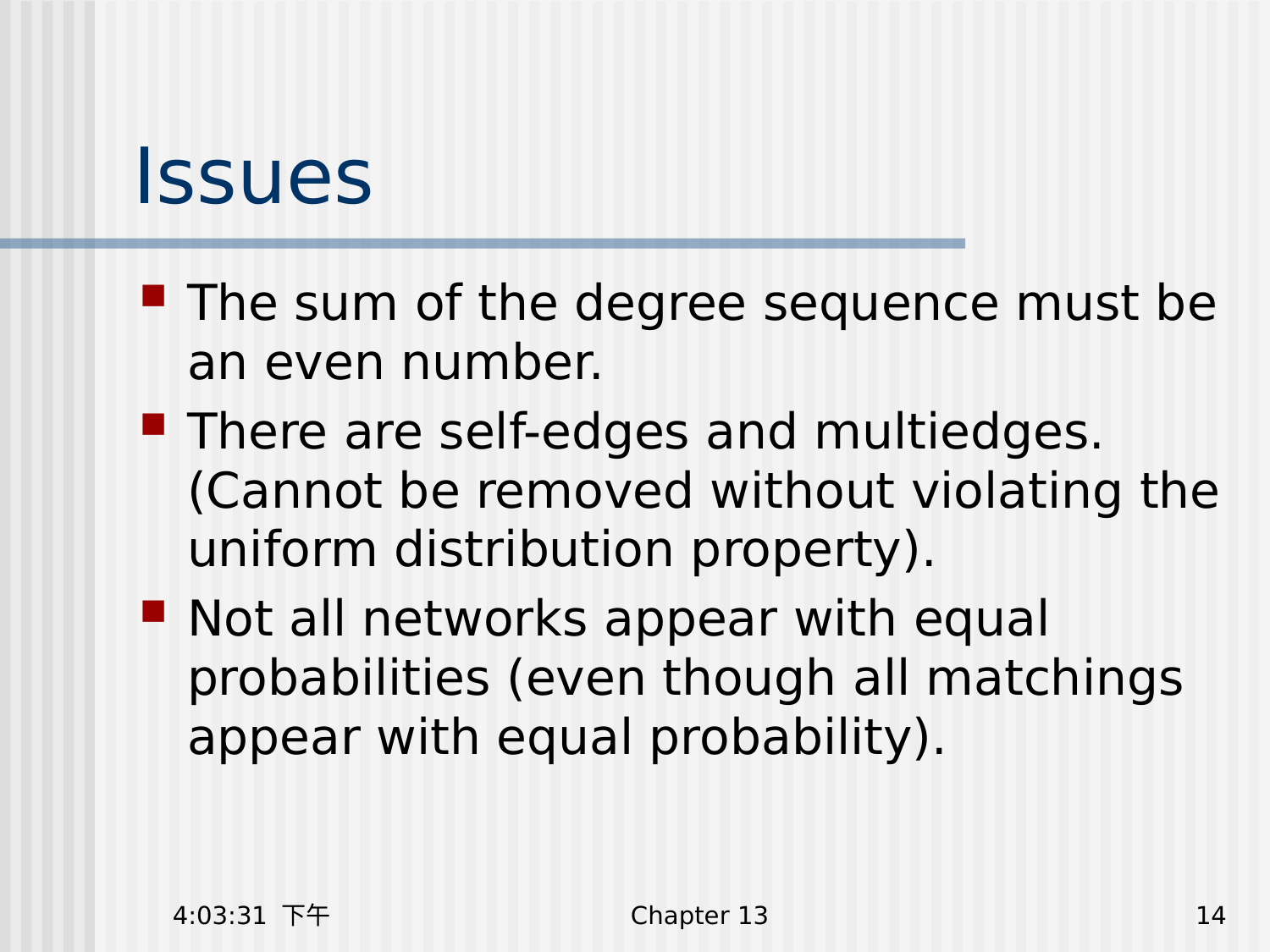

# Issues
The sum of the degree sequence must be an even number.
There are self-edges and multiedges. (Cannot be removed without violating the uniform distribution property).
Not all networks appear with equal probabilities (even though all matchings appear with equal probability).

4:03:31 下午
Chapter 13
14